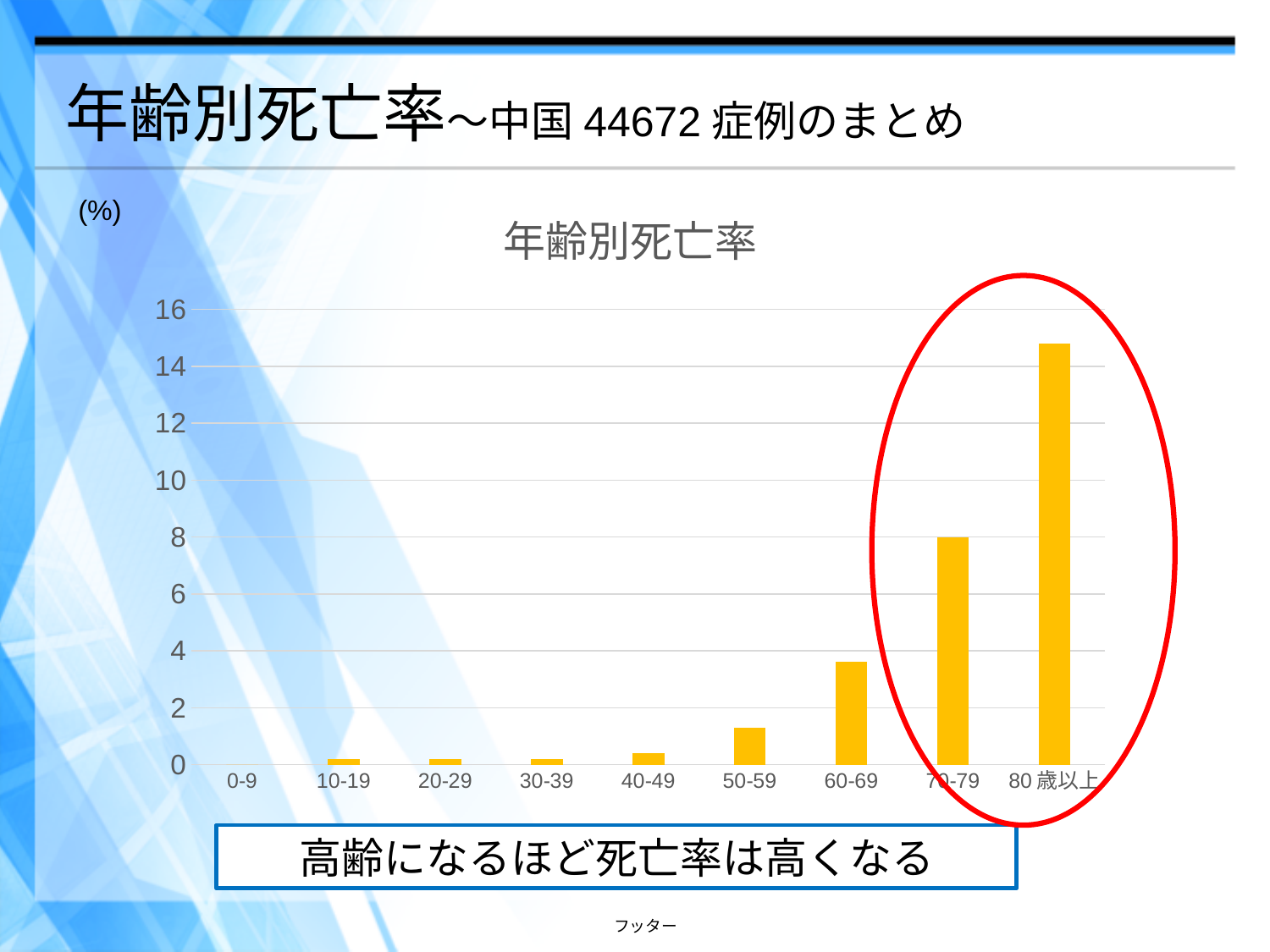

# 年齢別死亡率〜中国44672症例のまとめ

### Chart: 年齢別死亡率

| Category |  |
|---|---|
| 0-9 | 0.0 |
| 10-19 | 0.2 |
| 20-29 | 0.2 |
| 30-39 | 0.2 |
| 40-49 | 0.4 |
| 50-59 | 1.3 |
| 60-69 | 3.6 |
| 70-79 | 8.0 |
| 80歳以上 | 14.8 |
(%)

高齢になるほど死亡率は高くなる
フッター